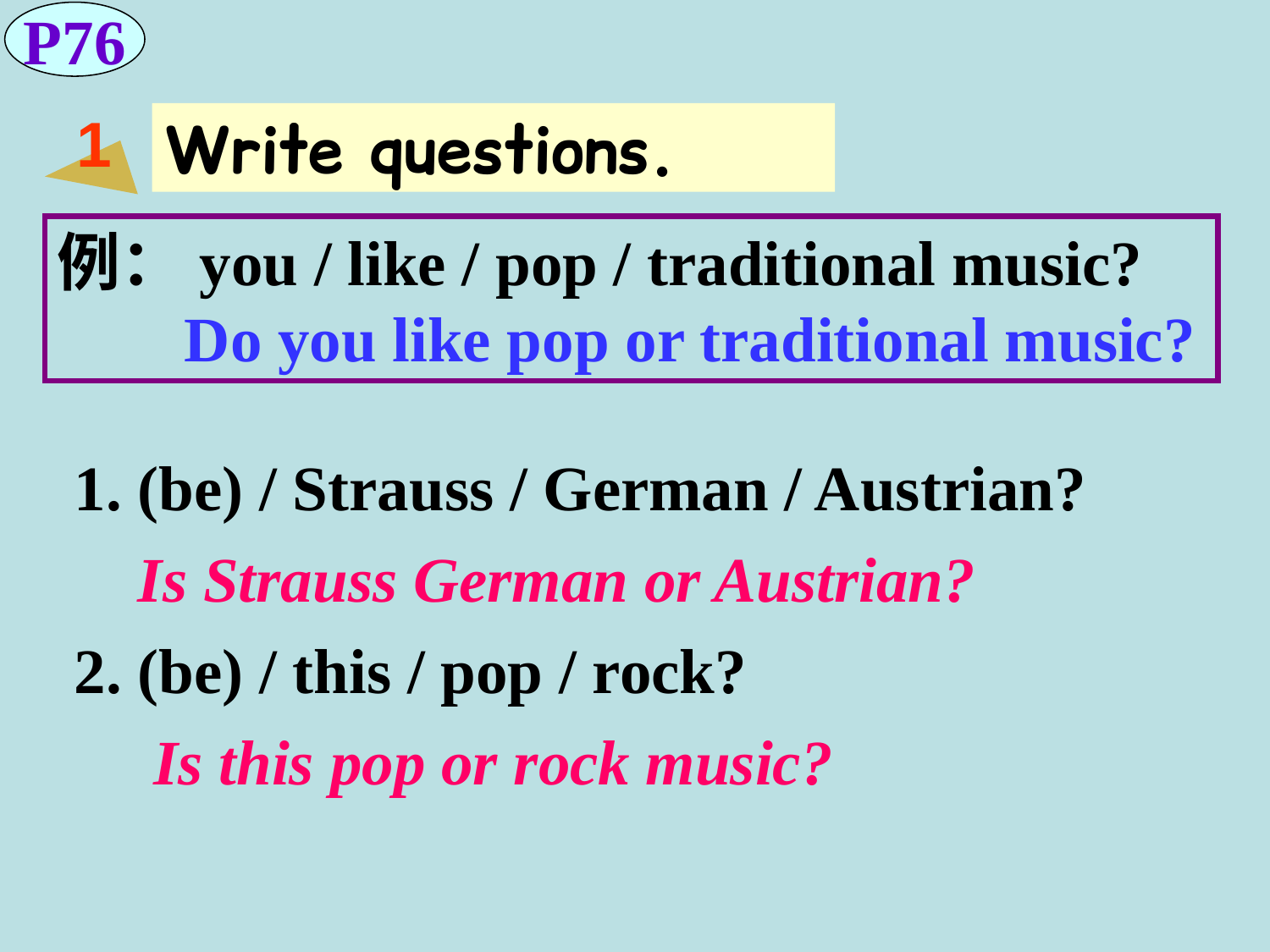

P76
1

Write questions.
例：you / like / pop / traditional music?
        Do you like pop or traditional music?
 (be) / Strauss / German / Austrian?
    Is Strauss German or Austrian?
2. (be) / this / pop / rock?
     Is this pop or rock music?